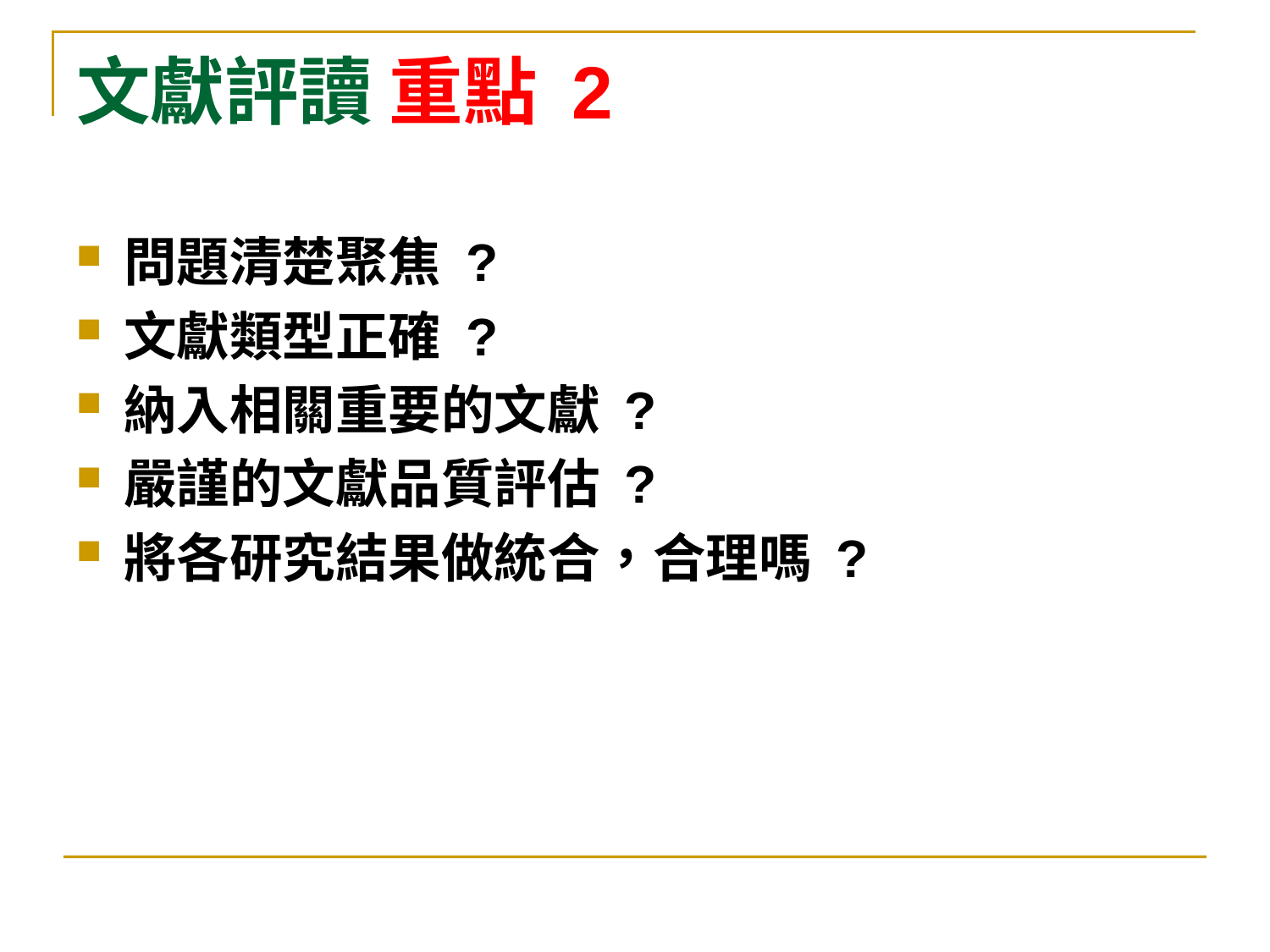

# 文獻評讀 重點 2
問題清楚聚焦 ?
文獻類型正確 ?
納入相關重要的文獻 ?
嚴謹的文獻品質評估 ?
將各研究結果做統合，合理嗎 ?